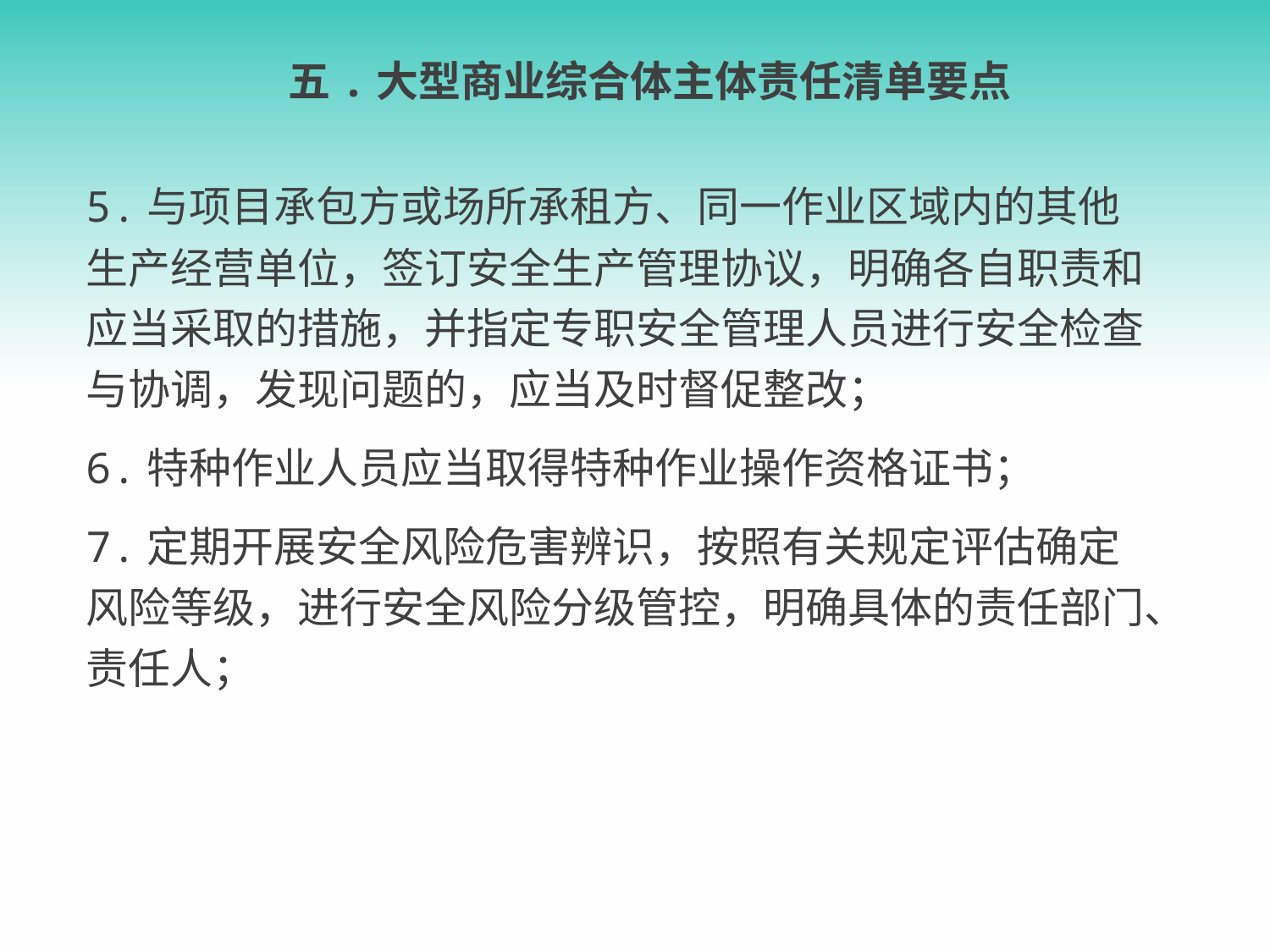

# 五.大型商业综合体主体责任清单要点
5.与项目承包方或场所承租方、同一作业区域内的其他生产经营单位，签订安全生产管理协议，明确各自职责和应当采取的措施，并指定专职安全管理人员进行安全检查与协调，发现问题的，应当及时督促整改；
6.特种作业人员应当取得特种作业操作资格证书；
7.定期开展安全风险危害辨识，按照有关规定评估确定风险等级，进行安全风险分级管控，明确具体的责任部门、责任人；